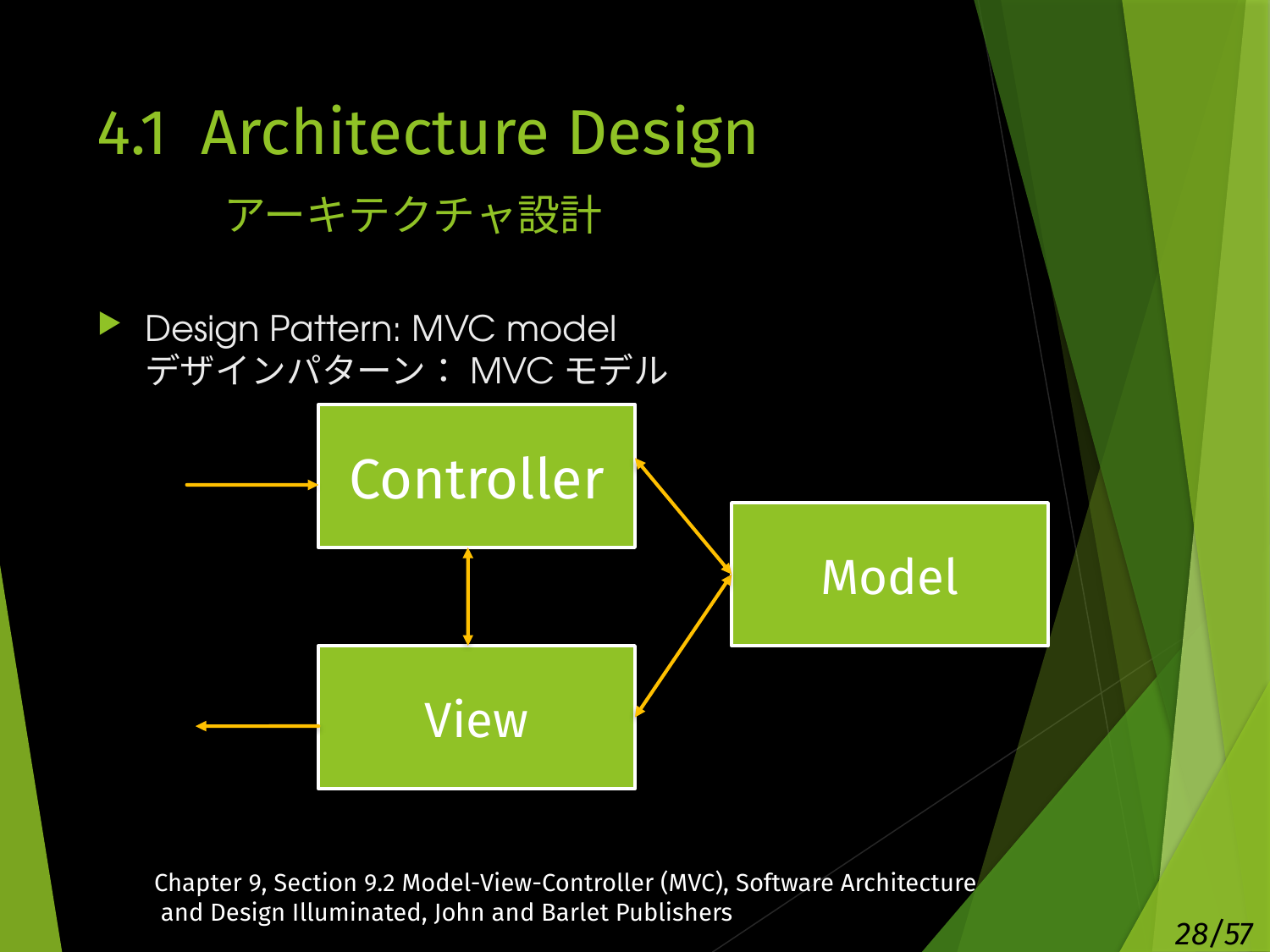

# 4.1  Architecture Design アーキテクチャ設計
Design Pattern: MVC model
デザインパターン：MVCモデル

Controller

Model

View

Chapter 9, Section 9.2 Model-View-Controller (MVC), Software Architecture
 and Design Illuminated, John and Barlet Publishers
28/57